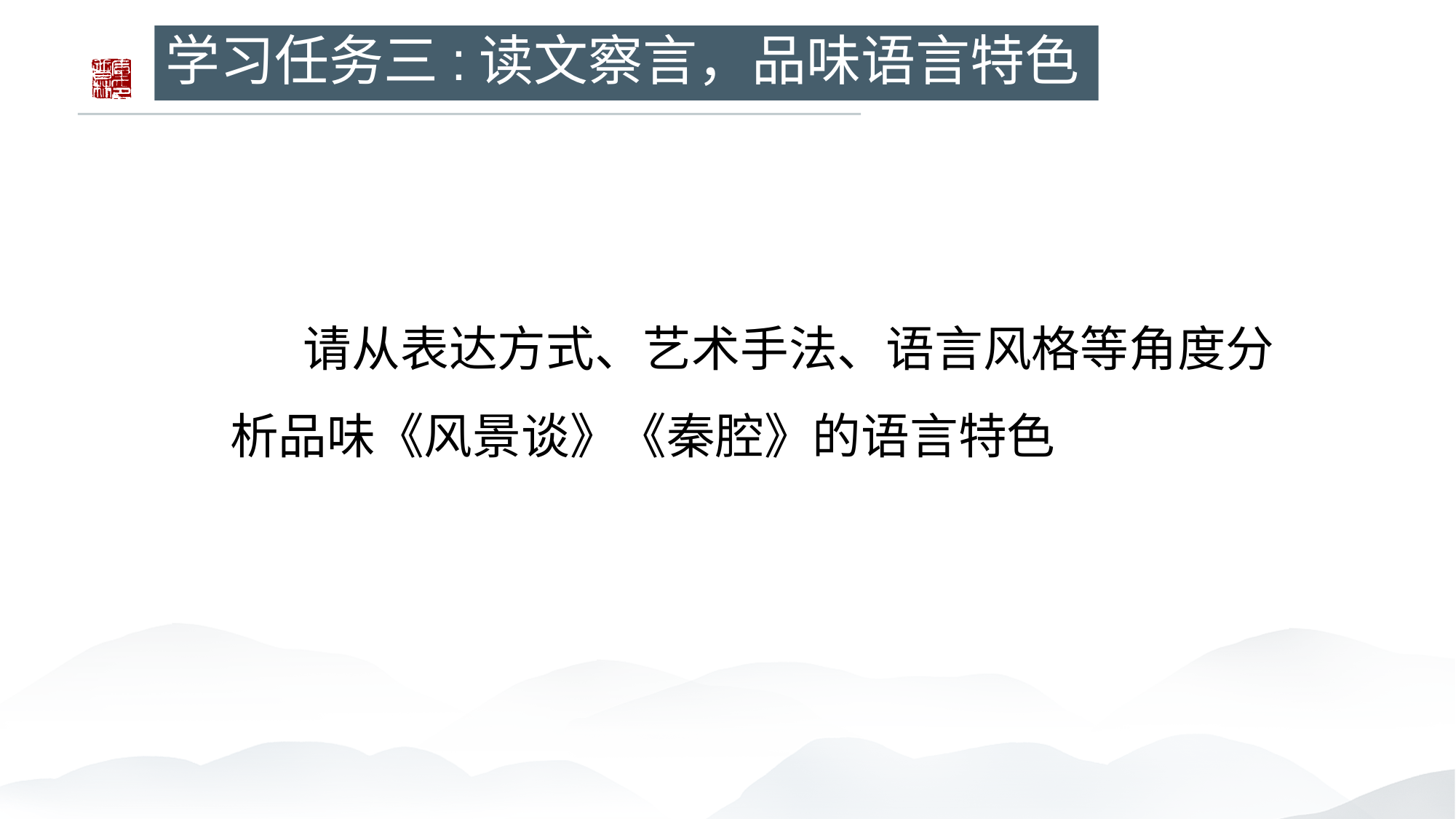

学习任务三:读文察言，品味语言特色
  请从表达方式、艺术手法、语言风格等角度分析品味《风景谈》《秦腔》的语言特色